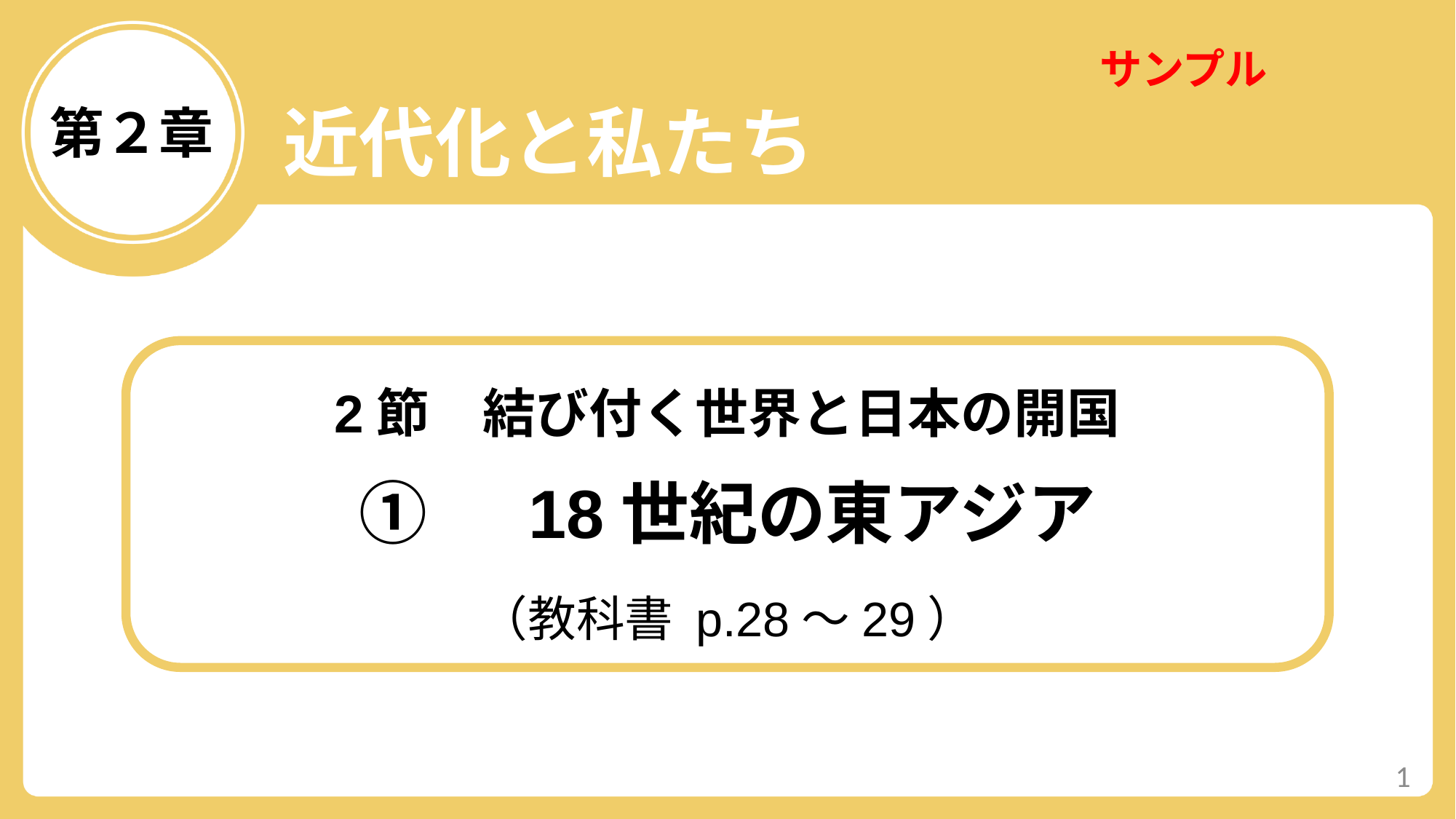

サンプル
近代化と私たち
第２章

2節　結び付く世界と日本の開国
①　18世紀の東アジア
（教科書 p.28～29）